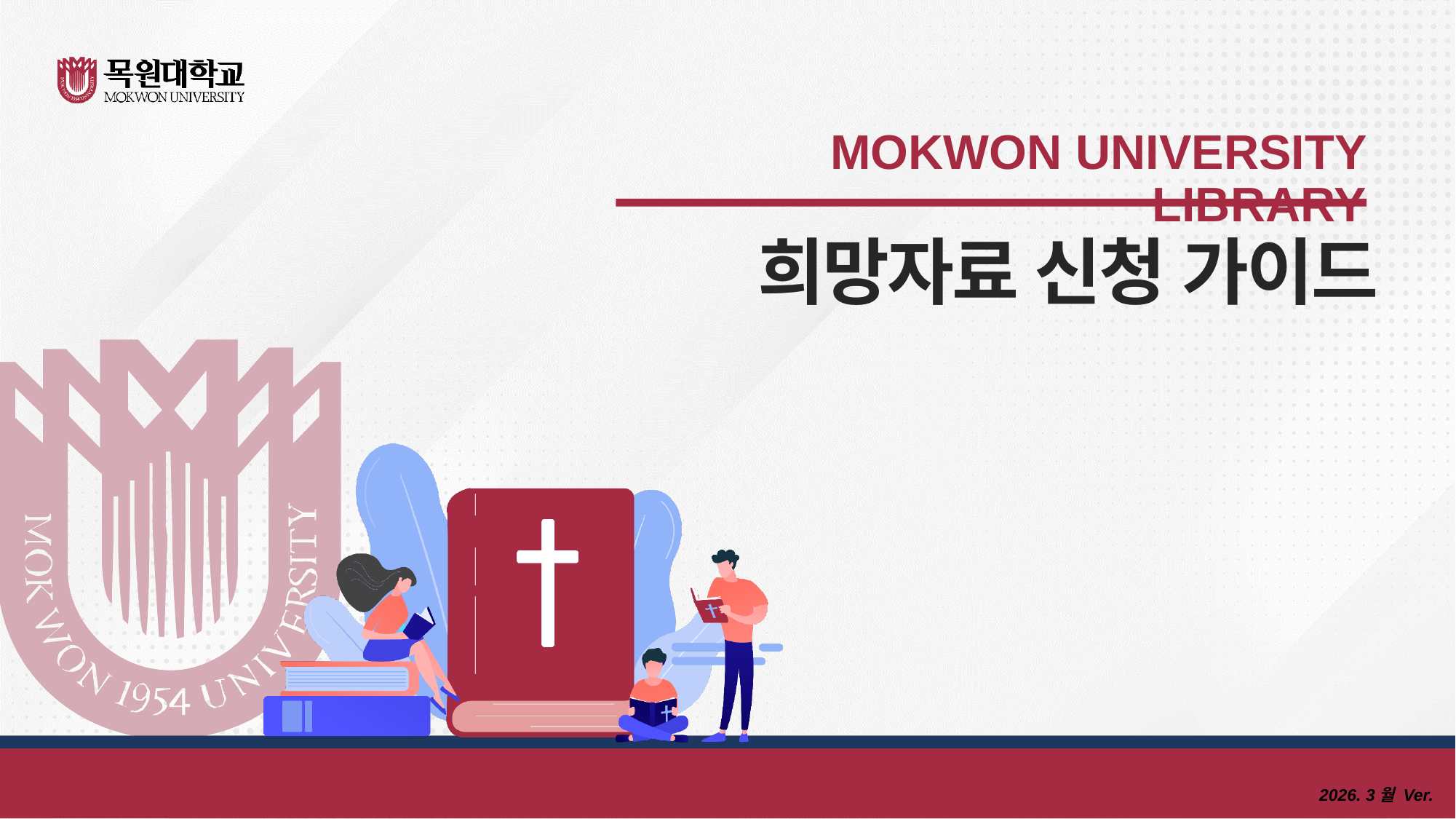

MOKWON UNIVERSITY LIBRARY

희망자료 신청 가이드
2026. 3월 Ver.